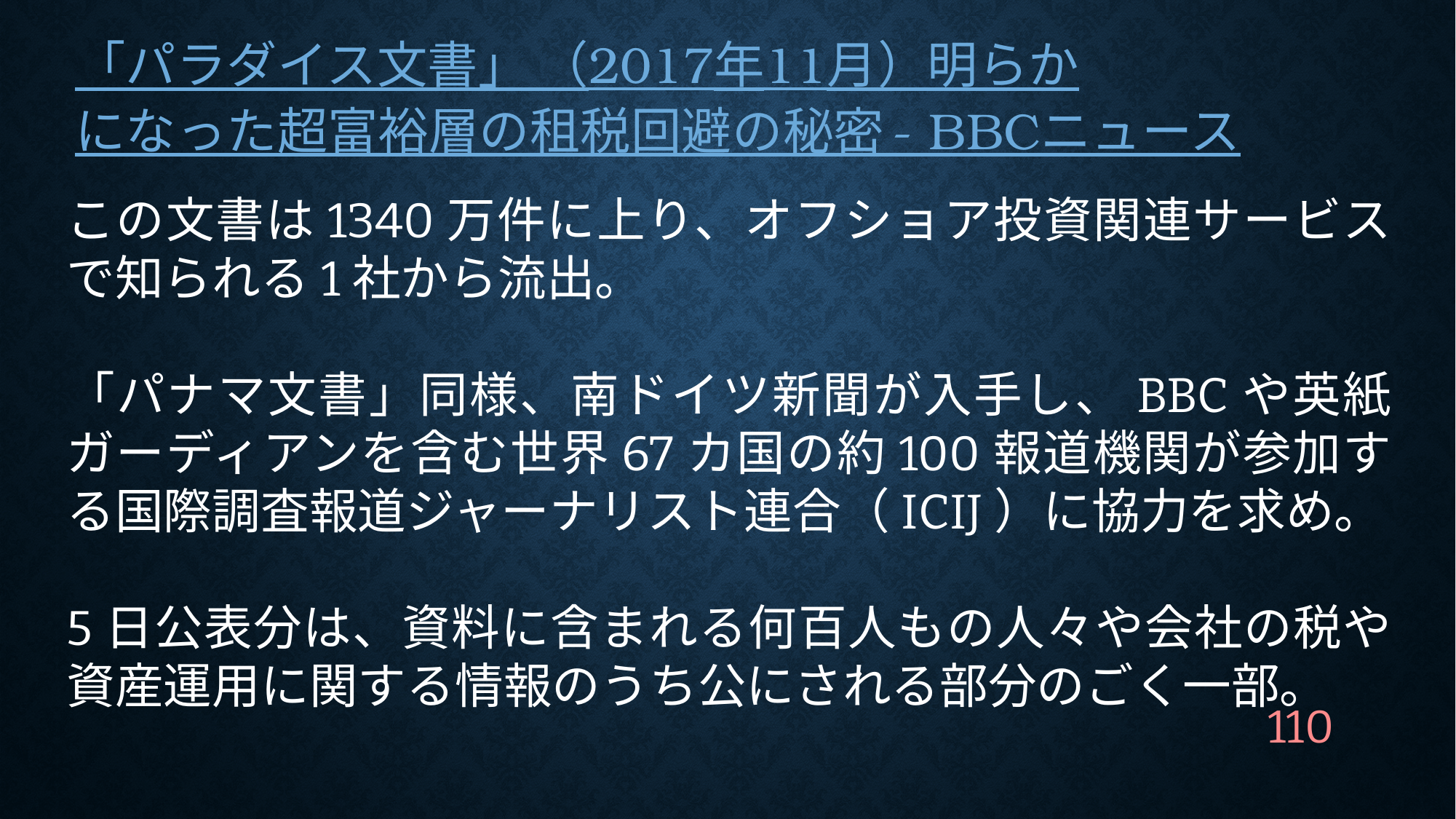

# 「パラダイス文書」 （2017年11月） 明らかになった超富裕層の租税回避の秘密 - BBCニュース
この文書は1340万件に上り、オフショア投資関連サービスで知られる1社から流出。

「パナマ文書」同様、南ドイツ新聞が入手し、BBCや英紙ガーディアンを含む世界67カ国の約100報道機関が参加する国際調査報道ジャーナリスト連合（ICIJ）に協力を求め。

5日公表分は、資料に含まれる何百人もの人々や会社の税や資産運用に関する情報のうち公にされる部分のごく一部。
110